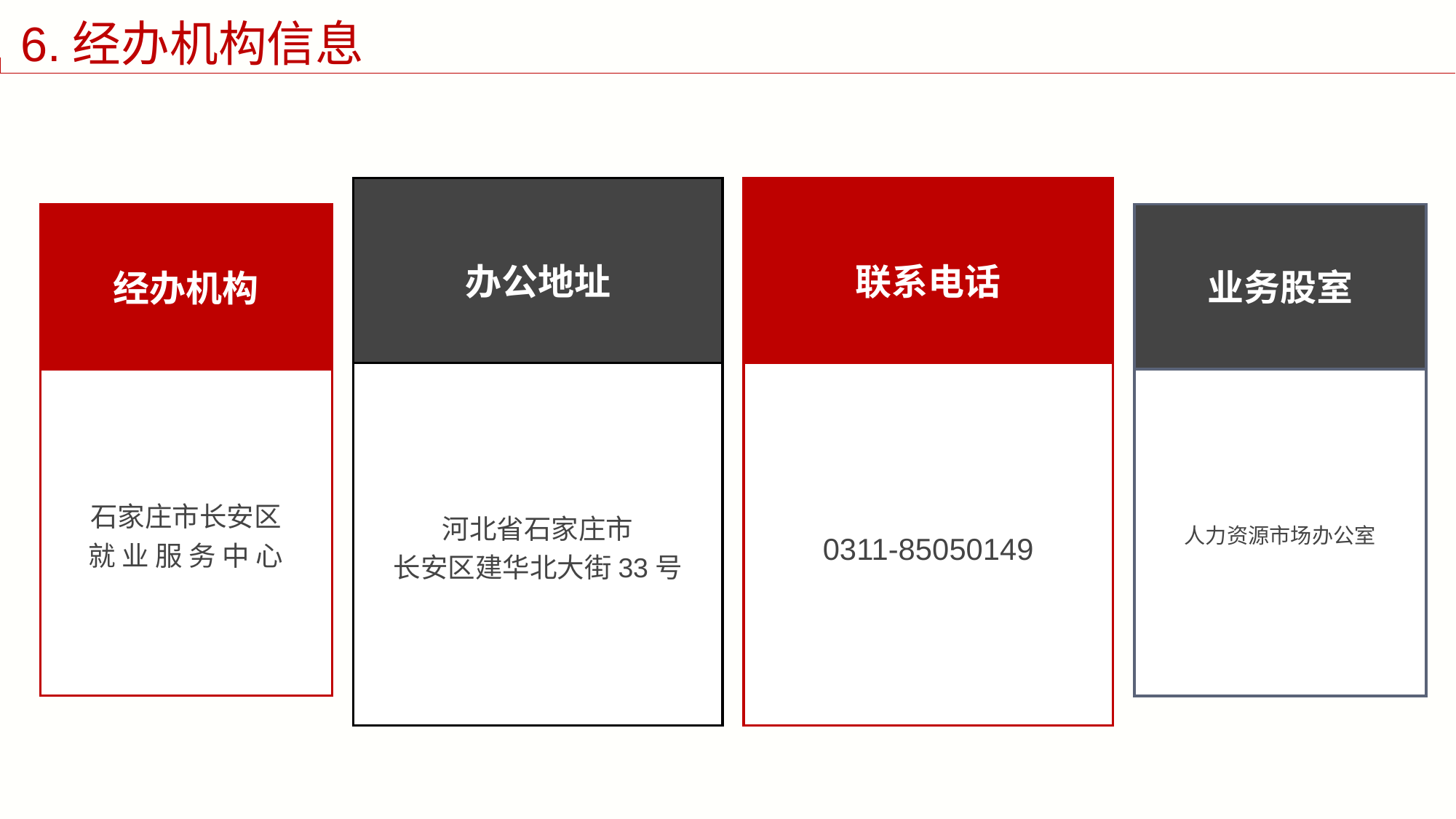

6.经办机构信息
办公地址

河北省石家庄市
长安区建华北大街33号
联系电话

0311-85050149
经办机构

石家庄市长安区
就 业 服 务 中 心
业务股室

人力资源市场办公室